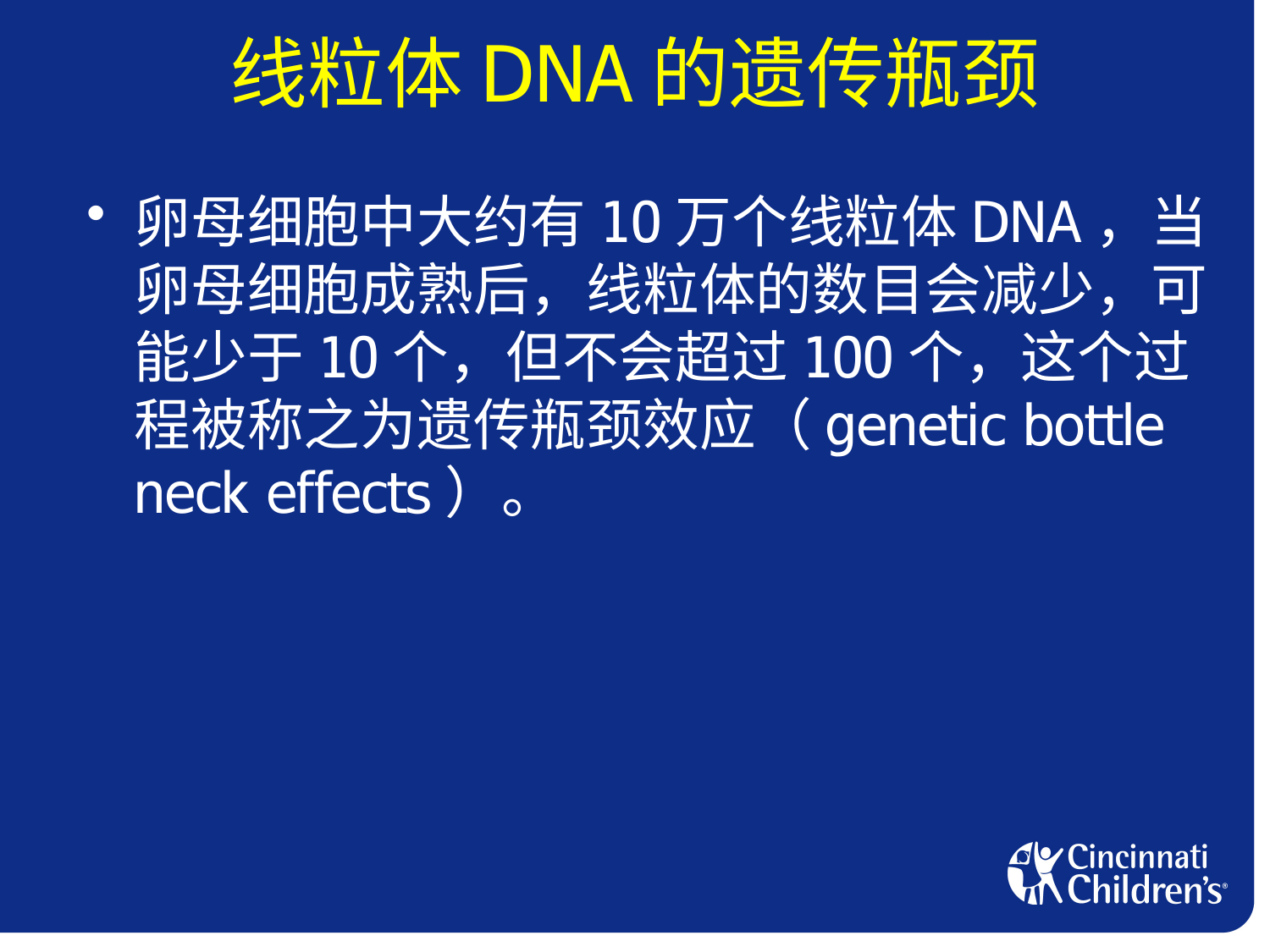

# 线粒体DNA的遗传瓶颈
卵母细胞中大约有10万个线粒体DNA，当卵母细胞成熟后，线粒体的数目会减少，可能少于10个，但不会超过100个，这个过程被称之为遗传瓶颈效应（genetic bottle neck effects）。